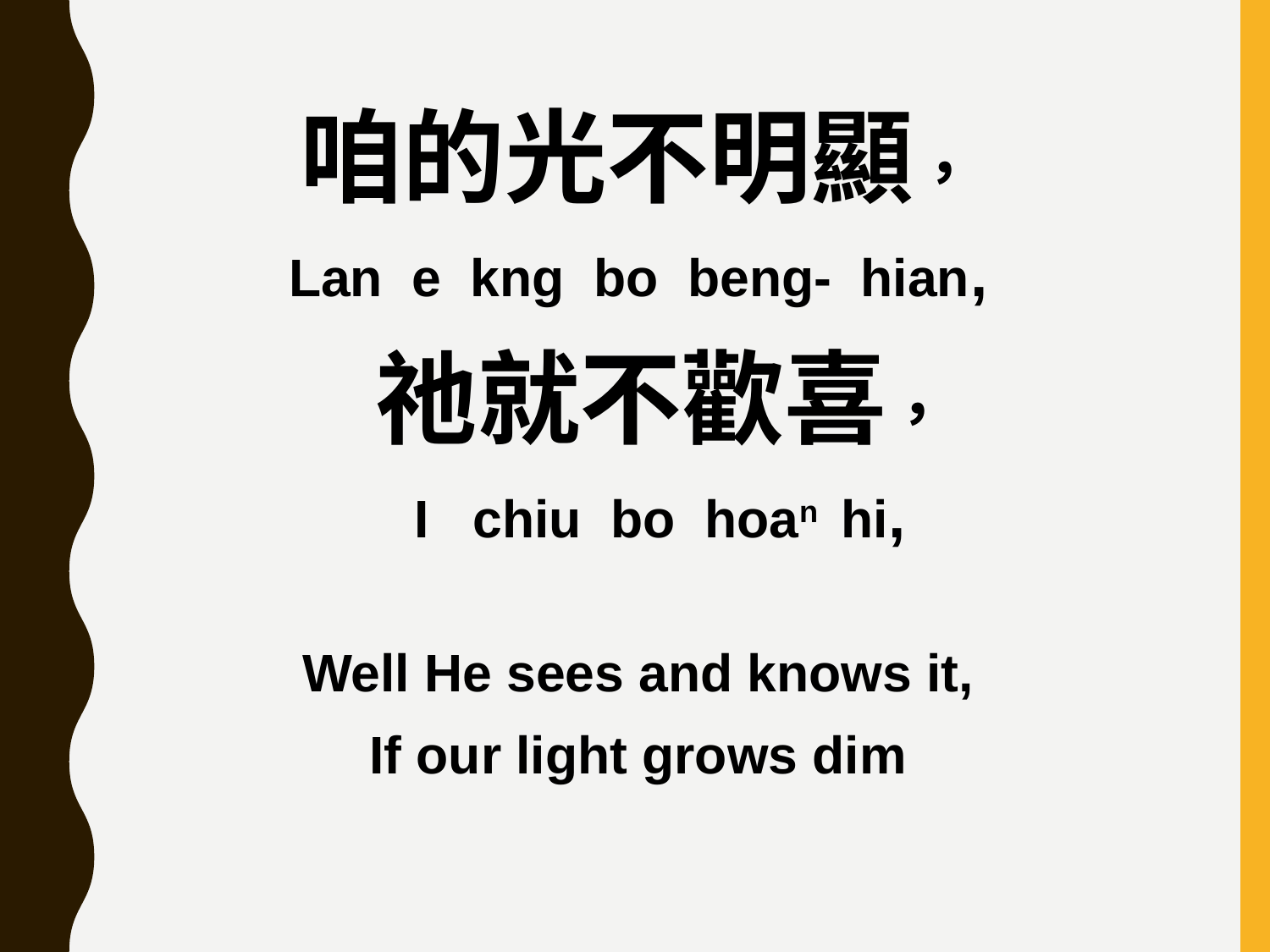

咱的光不明顯，
Lan  e  kng  bo  beng-  hian,
 祂就不歡喜，
   I   chiu  bo  hoan  hi,

Well He sees and knows it,
If our light grows dim